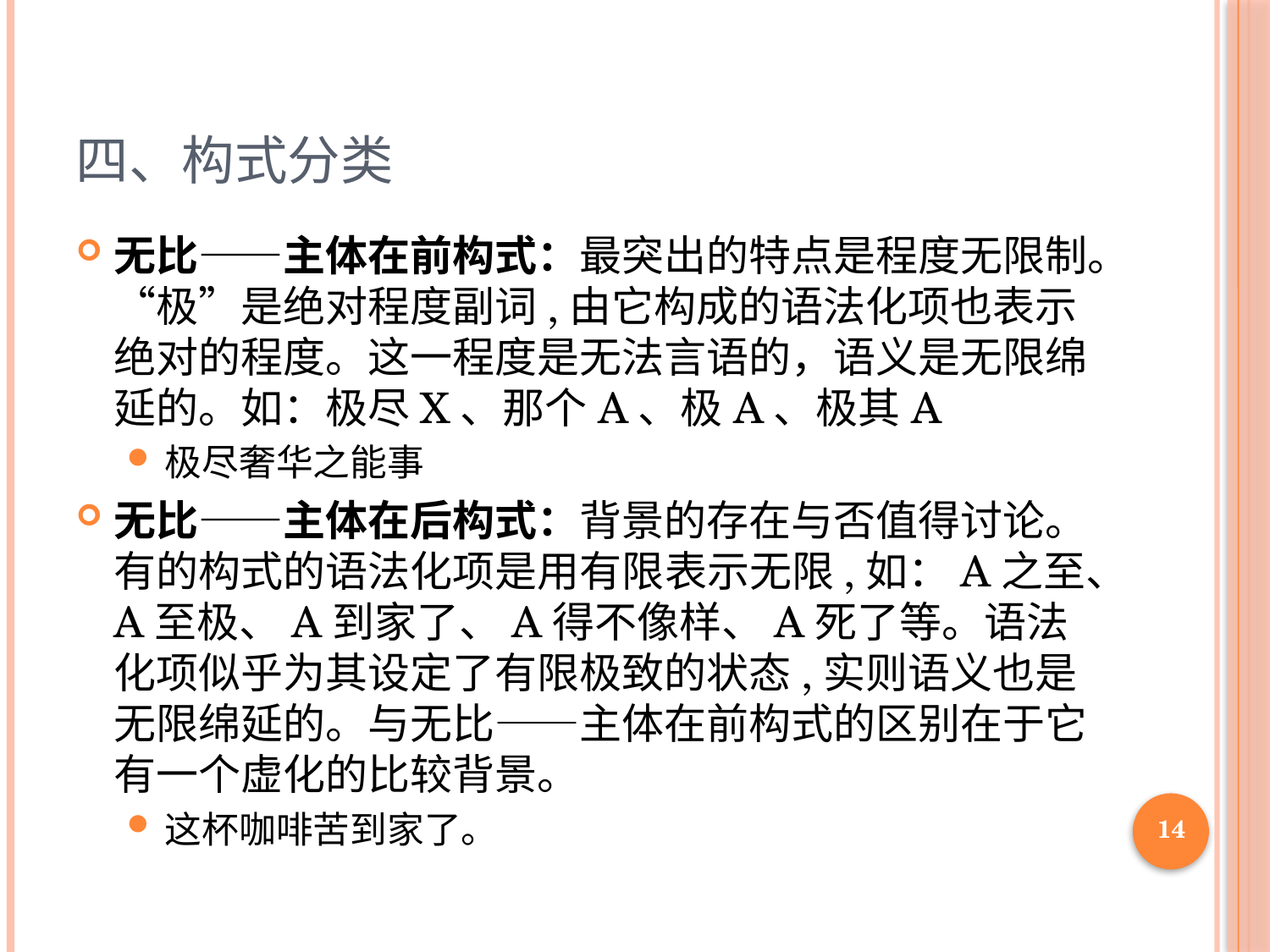

# 四、构式分类
无比——主体在前构式：最突出的特点是程度无限制。“极”是绝对程度副词,由它构成的语法化项也表示绝对的程度。这一程度是无法言语的，语义是无限绵延的。如：极尽X、那个A、极A、极其A
极尽奢华之能事
无比——主体在后构式：背景的存在与否值得讨论。有的构式的语法化项是用有限表示无限,如：A之至、A至极、A到家了、A得不像样、A死了等。语法化项似乎为其设定了有限极致的状态,实则语义也是无限绵延的。与无比——主体在前构式的区别在于它有一个虚化的比较背景。
这杯咖啡苦到家了。

14